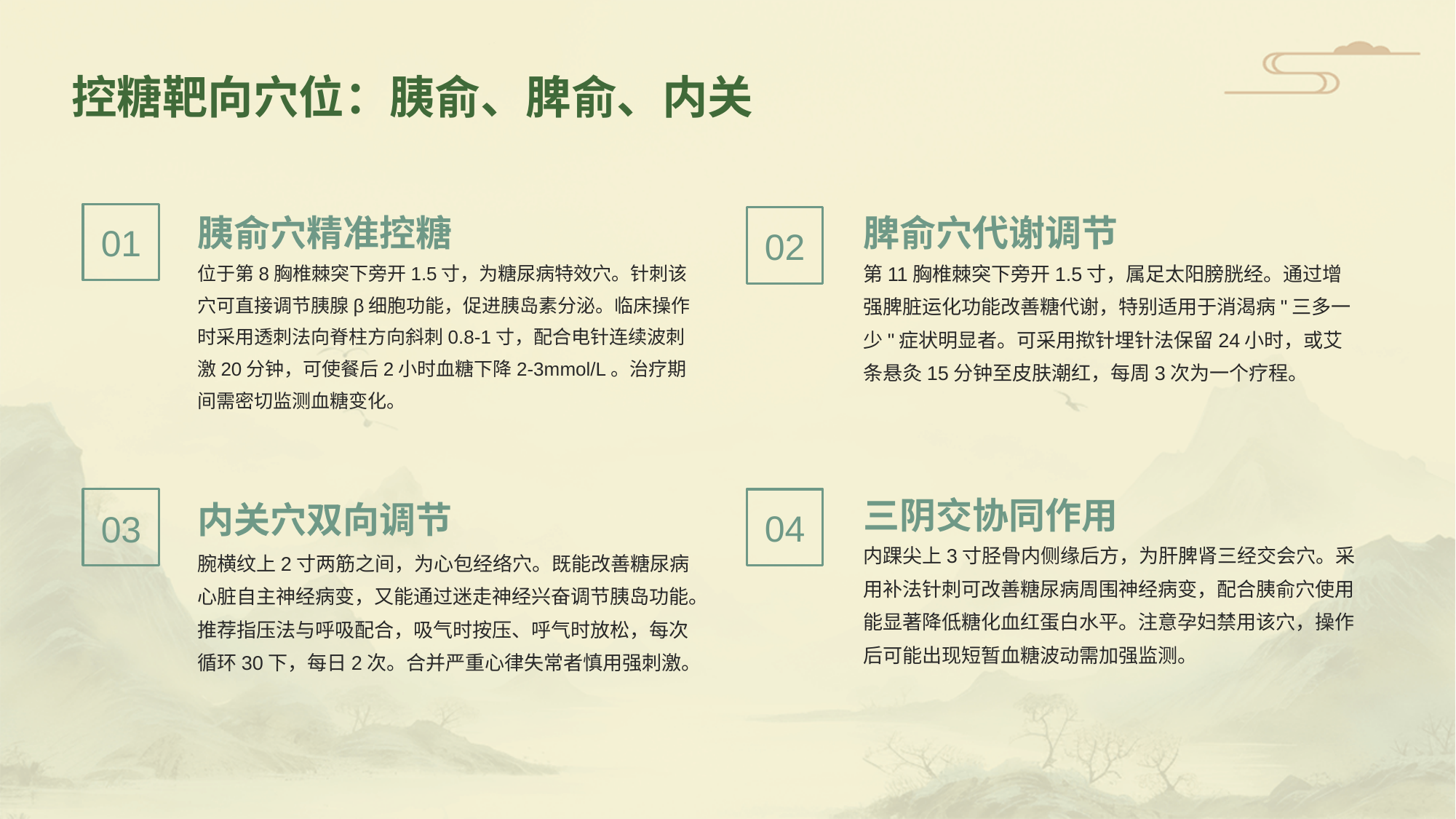

控糖靶向穴位：胰俞、脾俞、内关
脾俞穴代谢调节
胰俞穴精准控糖

01
02
第11胸椎棘突下旁开1.5寸，属足太阳膀胱经。通过增强脾脏运化功能改善糖代谢，特别适用于消渴病"三多一少"症状明显者。可采用揿针埋针法保留24小时，或艾条悬灸15分钟至皮肤潮红，每周3次为一个疗程。
位于第8胸椎棘突下旁开1.5寸，为糖尿病特效穴。针刺该穴可直接调节胰腺β细胞功能，促进胰岛素分泌。临床操作时采用透刺法向脊柱方向斜刺0.8-1寸，配合电针连续波刺激20分钟，可使餐后2小时血糖下降2-3mmol/L。治疗期间需密切监测血糖变化。
三阴交协同作用
内关穴双向调节

04
03
内踝尖上3寸胫骨内侧缘后方，为肝脾肾三经交会穴。采用补法针刺可改善糖尿病周围神经病变，配合胰俞穴使用能显著降低糖化血红蛋白水平。注意孕妇禁用该穴，操作后可能出现短暂血糖波动需加强监测。
腕横纹上2寸两筋之间，为心包经络穴。既能改善糖尿病心脏自主神经病变，又能通过迷走神经兴奋调节胰岛功能。推荐指压法与呼吸配合，吸气时按压、呼气时放松，每次循环30下，每日2次。合并严重心律失常者慎用强刺激。